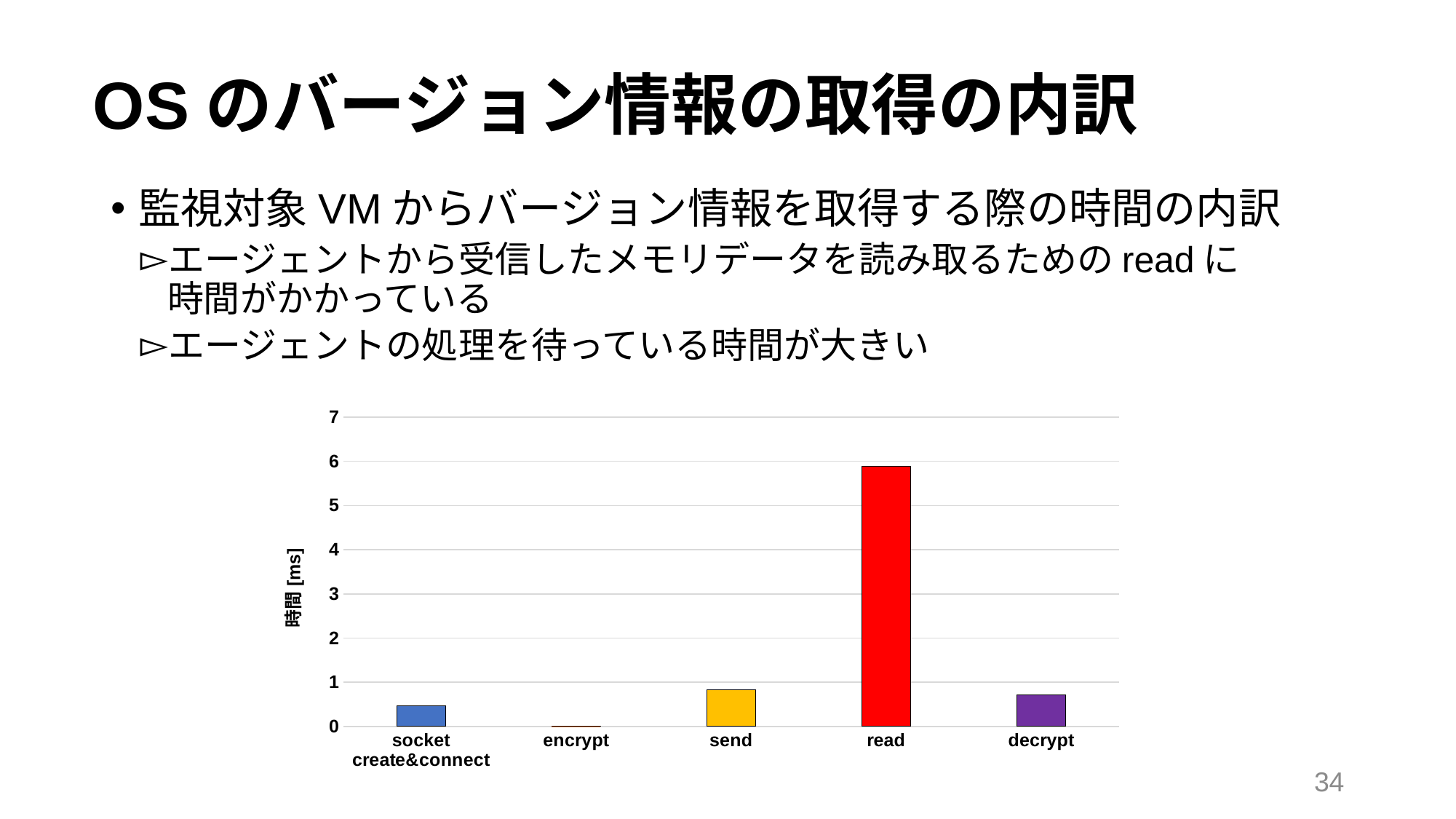

# OSのバージョン情報の取得の内訳
監視対象VMからバージョン情報を取得する際の時間の内訳
エージェントから受信したメモリデータを読み取るためのreadに
時間がかかっている
エージェントの処理を待っている時間が大きい

### Chart

| Category |  |
|---|---|
| socket create&connect | 0.466431 |
| encrypt | 0.007474 |
| send | 0.8391120000000001 |
| read | 5.887624 |
| decrypt | 0.7230869999999999 |
34